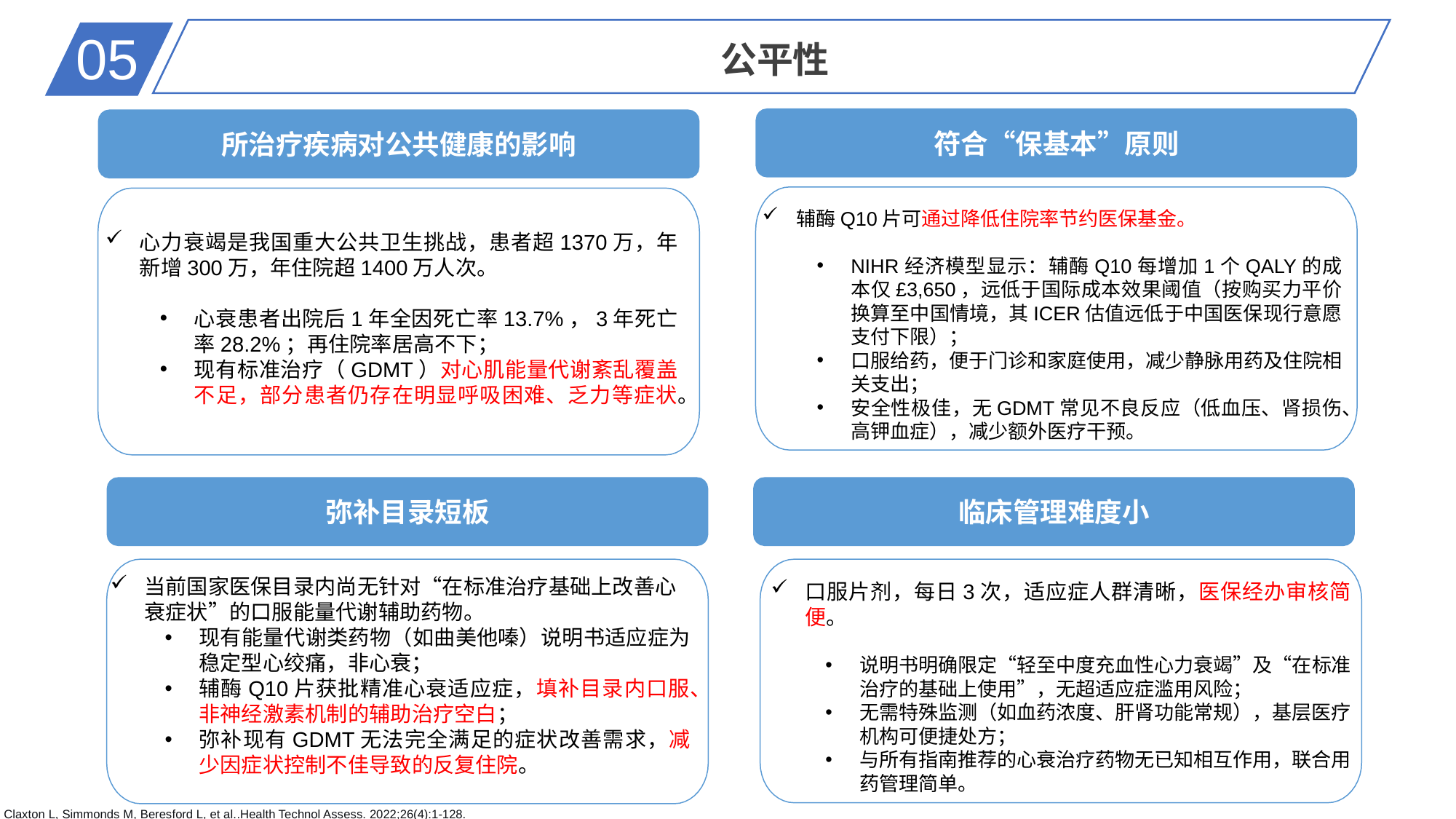

05

公平性
符合“保基本”原则

所治疗疾病对公共健康的影响

辅酶Q10片可通过降低住院率节约医保基金。

NIHR经济模型显示：辅酶Q10每增加1个QALY的成本仅£3,650，远低于国际成本效果阈值（按购买力平价换算至中国情境，其ICER估值远低于中国医保现行意愿支付下限）；
口服给药，便于门诊和家庭使用，减少静脉用药及住院相关支出；
安全性极佳，无GDMT常见不良反应（低血压、肾损伤、高钾血症），减少额外医疗干预。
心力衰竭是我国重大公共卫生挑战，患者超1370万，年新增300万，年住院超1400万人次。

心衰患者出院后1年全因死亡率13.7%，3年死亡率28.2%；再住院率居高不下；
现有标准治疗（GDMT）对心肌能量代谢紊乱覆盖不足，部分患者仍存在明显呼吸困难、乏力等症状。
弥补目录短板

临床管理难度小

当前国家医保目录内尚无针对“在标准治疗基础上改善心衰症状”的口服能量代谢辅助药物。
现有能量代谢类药物（如曲美他嗪）说明书适应症为稳定型心绞痛，非心衰；
辅酶Q10片获批精准心衰适应症，填补目录内口服、非神经激素机制的辅助治疗空白；
弥补现有GDMT无法完全满足的症状改善需求，减少因症状控制不佳导致的反复住院。
口服片剂，每日3次，适应症人群清晰，医保经办审核简便。

说明书明确限定“轻至中度充血性心力衰竭”及“在标准治疗的基础上使用”，无超适应症滥用风险；
无需特殊监测（如血药浓度、肝肾功能常规），基层医疗机构可便捷处方；
与所有指南推荐的心衰治疗药物无已知相互作用，联合用药管理简单。
Claxton L, Simmonds M, Beresford L, et al..Health Technol Assess. 2022;26(4):1-128.